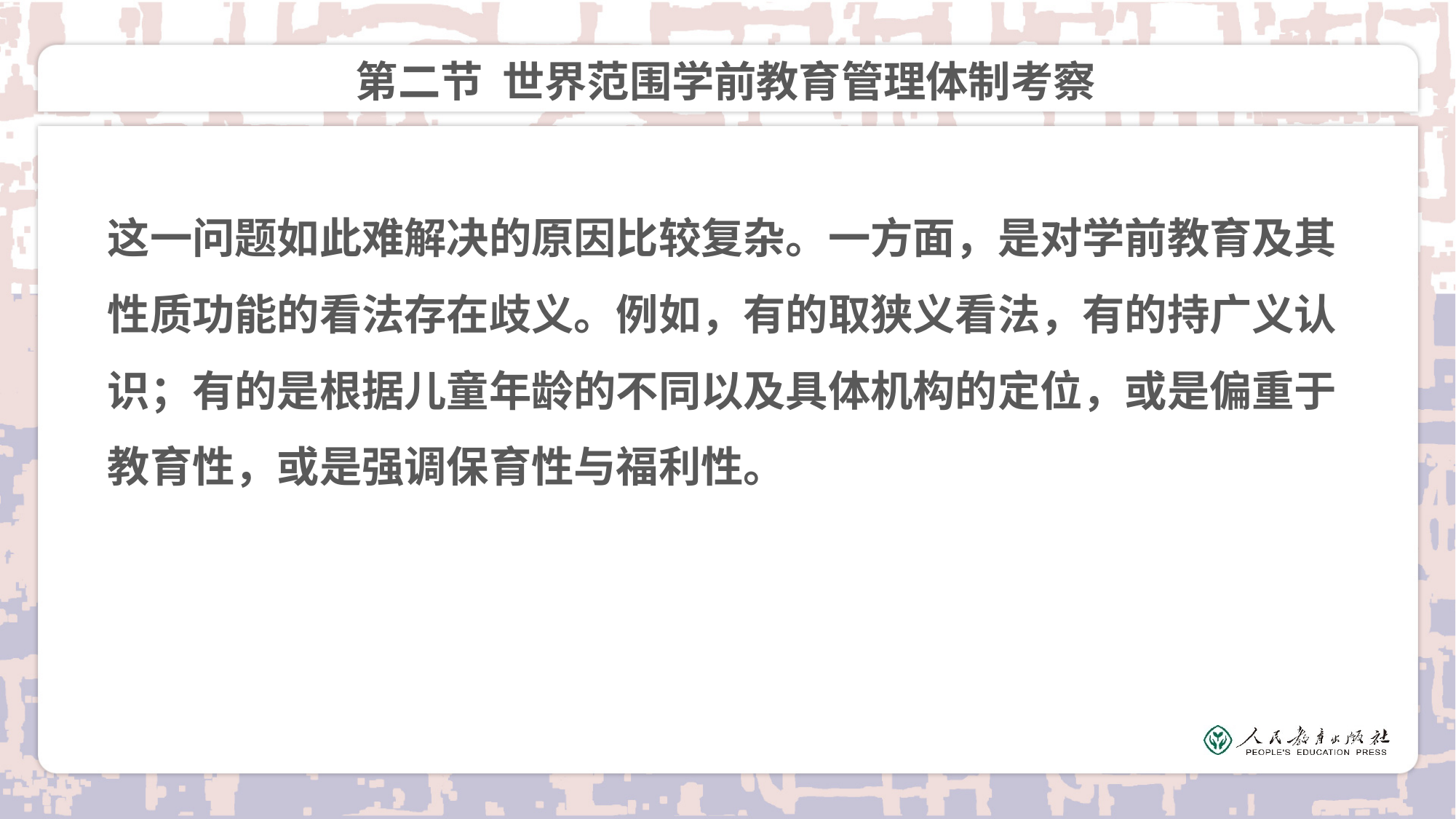

# 第二节  世界范围学前教育管理体制考察
这一问题如此难解决的原因比较复杂。一方面，是对学前教育及其性质功能的看法存在歧义。例如，有的取狭义看法，有的持广义认识；有的是根据儿童年龄的不同以及具体机构的定位，或是偏重于教育性，或是强调保育性与福利性。